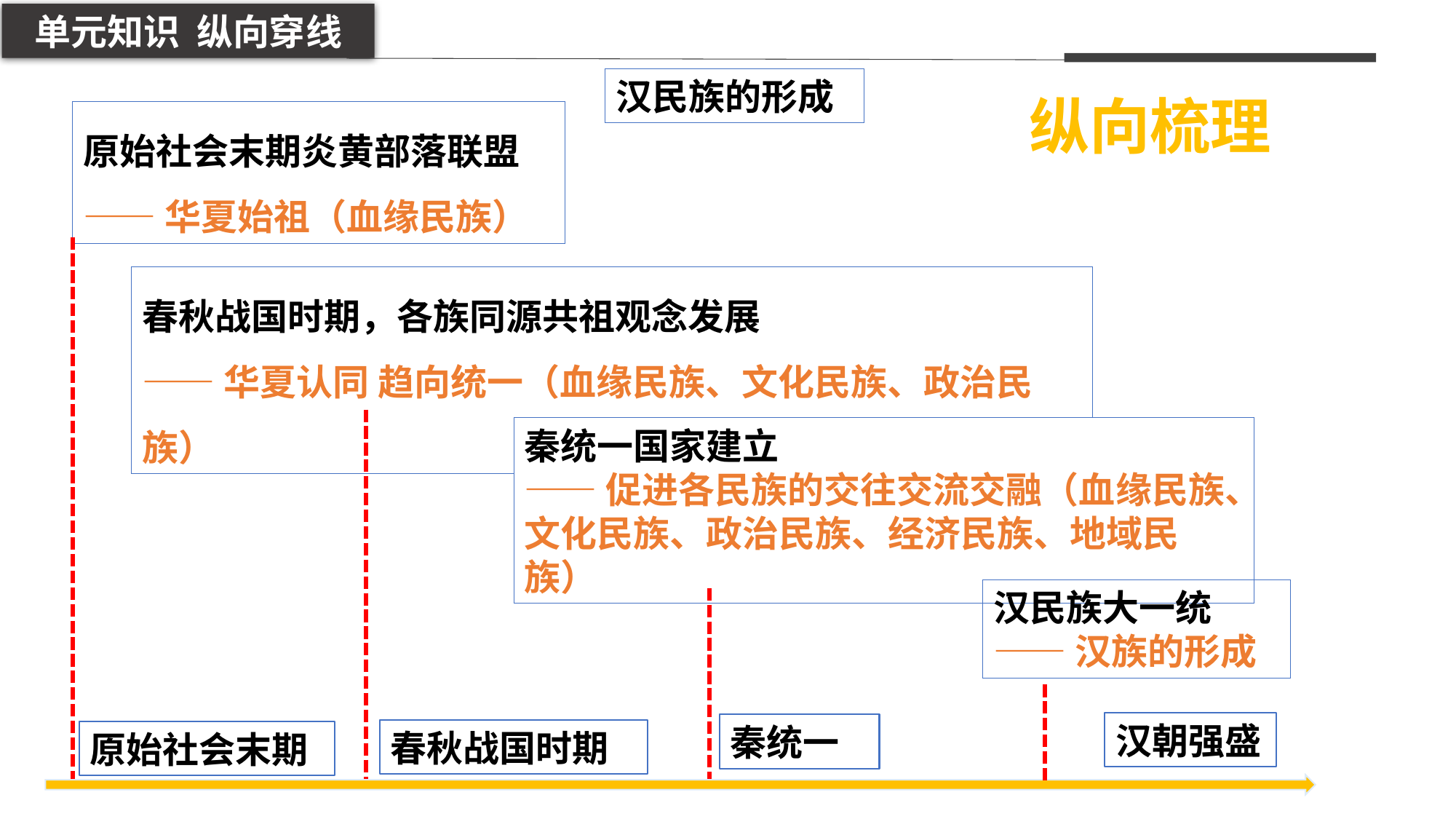

单元知识  纵向穿线

汉民族的形成
纵向梳理
原始社会末期炎黄部落联盟
——华夏始祖（血缘民族）
春秋战国时期，各族同源共祖观念发展
——华夏认同 趋向统一（血缘民族、文化民族、政治民族）
秦统一国家建立
——促进各民族的交往交流交融（血缘民族、文化民族、政治民族、经济民族、地域民族）
汉民族大一统
——汉族的形成
汉朝强盛
秦统一
春秋战国时期
原始社会末期